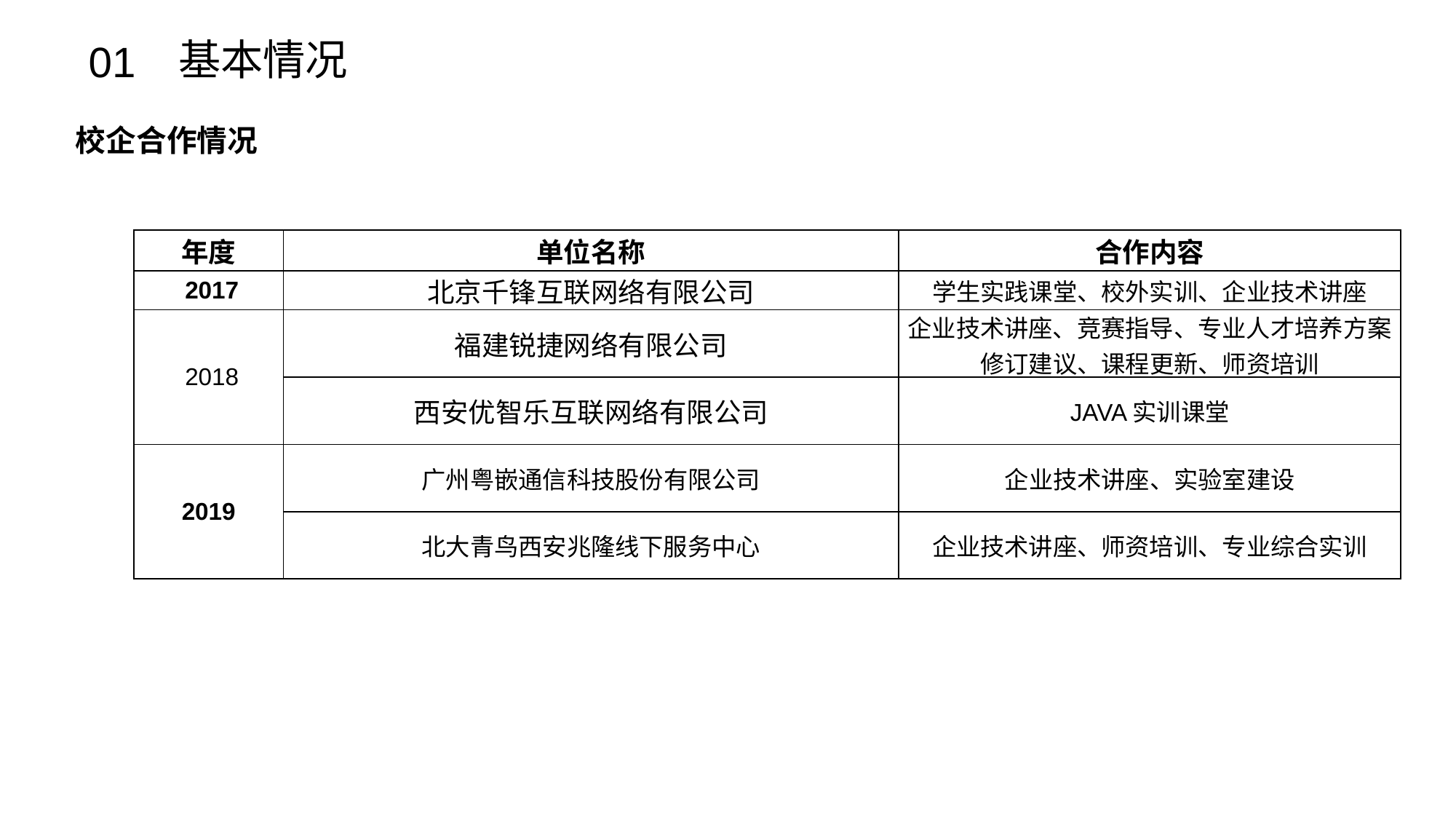

01
基本情况
校企合作情况
| 年度 | 单位名称 | 合作内容 |
| --- | --- | --- |
| 2017 | 北京千锋互联网络有限公司 | 学生实践课堂、校外实训、企业技术讲座 |
| 2018 | 福建锐捷网络有限公司 | 企业技术讲座、竞赛指导、专业人才培养方案修订建议、课程更新、师资培训 |
|  | 西安优智乐互联网络有限公司 | JAVA实训课堂 |
| 2019 | 广州粤嵌通信科技股份有限公司 | 企业技术讲座、实验室建设 |
|  | 北大青鸟西安兆隆线下服务中心 | 企业技术讲座、师资培训、专业综合实训 |
1,
8%
1,
8%
5,
42%
5,
42%